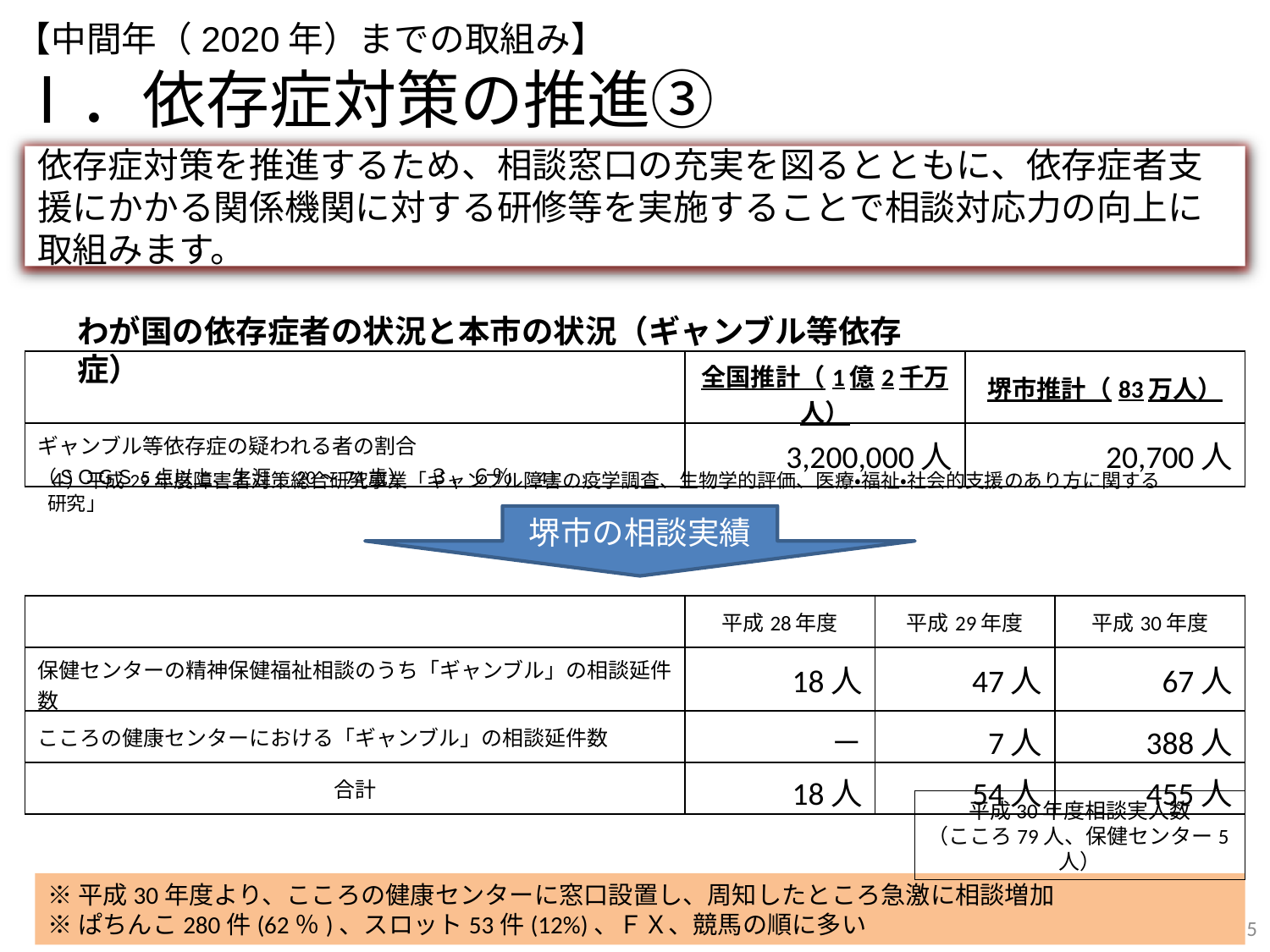

# 【中間年（2020年）までの取組み】 Ⅰ．依存症対策の推進③
依存症対策を推進するため、相談窓口の充実を図るとともに、依存症者支援にかかる関係機関に対する研修等を実施することで相談対応力の向上に取組みます。
わが国の依存症者の状況と本市の状況（ギャンブル等依存症）
|  | 全国推計（1億2千万人） | 堺市推計（83万人） |
| --- | --- | --- |
| ギャンブル等依存症の疑われる者の割合 （ＳＯＧＳ5点以上、生涯　20～74歳）　３．６％　４） | 3,200,000人 | 20,700人 |
４）平成29年度障害者対策総合研究事業「ギャンブル障害の疫学調査、生物学的評価、医療・福祉・社会的支援のあり方に関する研究」
堺市の相談実績
|  | 平成28年度 | 平成29年度 | 平成30年度 |
| --- | --- | --- | --- |
| 保健センターの精神保健福祉相談のうち「ギャンブル」の相談延件数 | 18人 | 47人 | 67人 |
| こころの健康センターにおける「ギャンブル」の相談延件数 | － | 7人 | 388人 |
| 合計 | 18人 | 54人 | 455人 |
平成30年度相談実人数
（こころ79人、保健センター5人）
※平成30年度より、こころの健康センターに窓口設置し、周知したところ急激に相談増加
※ぱちんこ280件(62％)、スロット53件(12%)、ＦＸ、競馬の順に多い
5